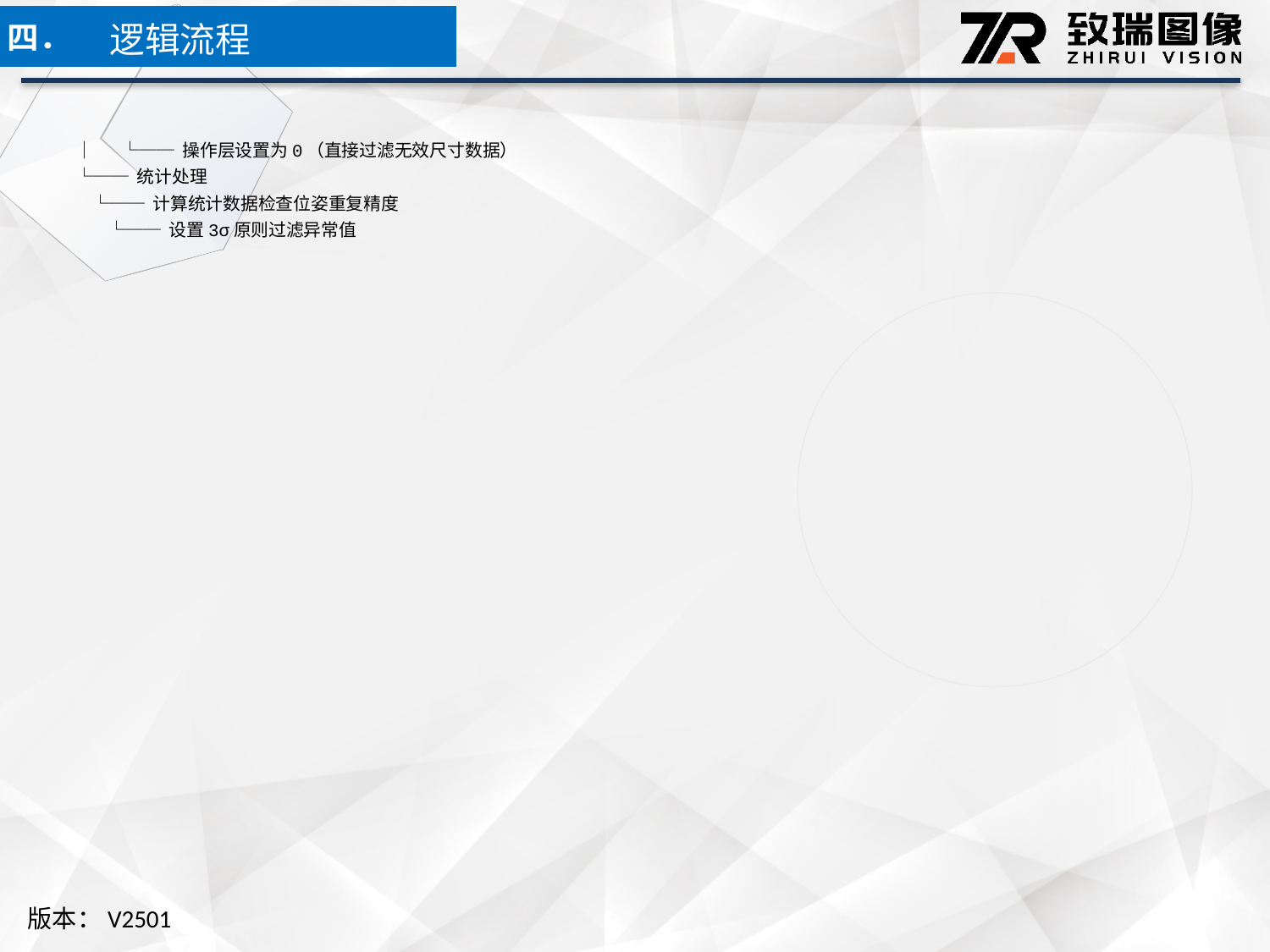

逻辑流程
四．

│       └── 操作层设置为0（直接过滤无效尺寸数据）
└── 统计处理
    └── 计算统计数据检查位姿重复精度
        └── 设置3σ原则过滤异常值